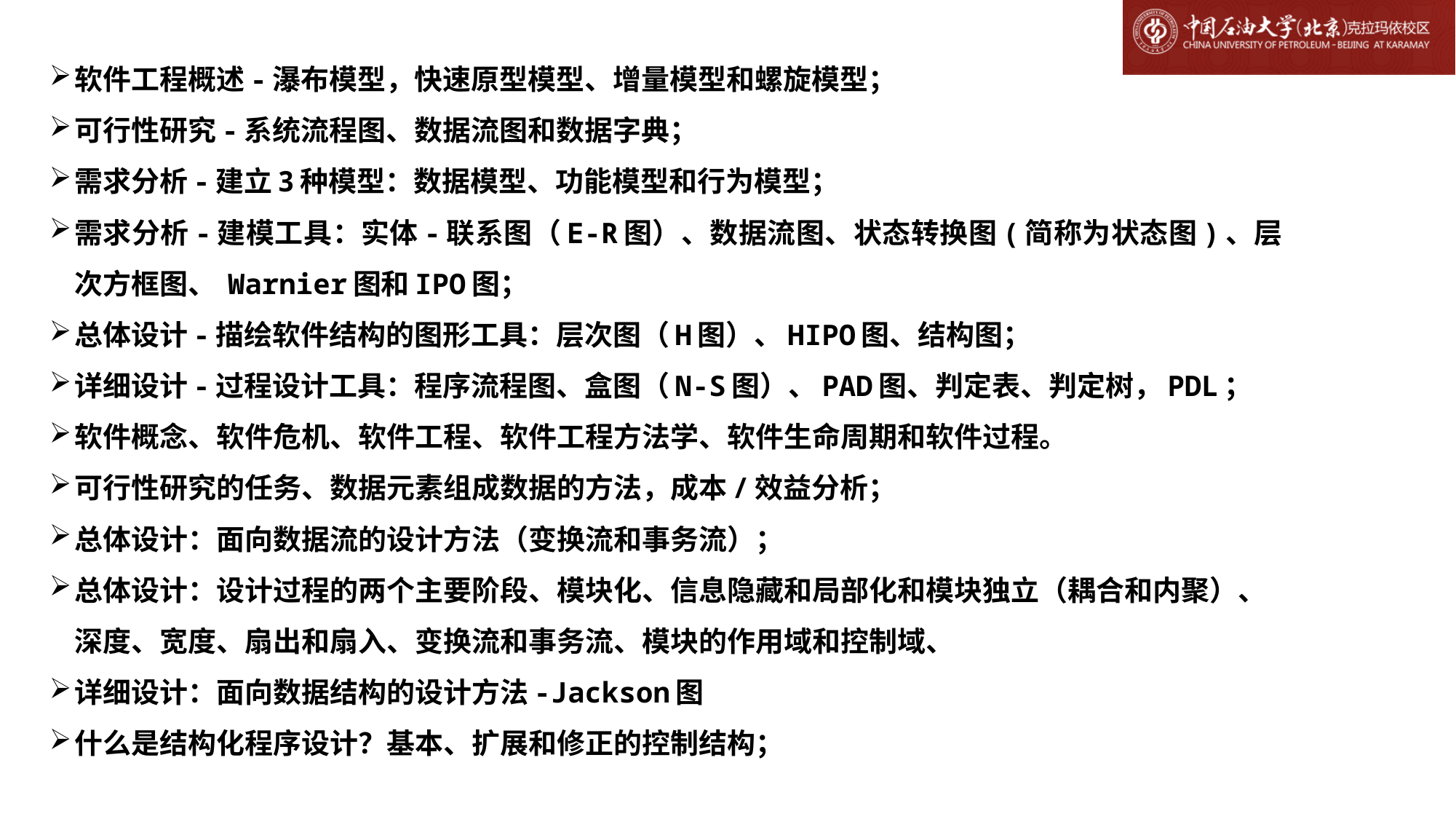

软件工程概述-瀑布模型，快速原型模型、增量模型和螺旋模型；
可行性研究-系统流程图、数据流图和数据字典；
需求分析-建立3种模型：数据模型、功能模型和行为模型；
需求分析-建模工具：实体-联系图（E-R图）、数据流图、状态转换图(简称为状态图)、层次方框图、 Warnier图和IPO图；
总体设计-描绘软件结构的图形工具：层次图（H图）、HIPO图、结构图；
详细设计-过程设计工具：程序流程图、盒图（N-S图）、PAD图、判定表、判定树，PDL；
软件概念、软件危机、软件工程、软件工程方法学、软件生命周期和软件过程。
可行性研究的任务、数据元素组成数据的方法，成本/效益分析；
总体设计：面向数据流的设计方法（变换流和事务流）；
总体设计：设计过程的两个主要阶段、模块化、信息隐藏和局部化和模块独立（耦合和内聚）、深度、宽度、扇出和扇入、变换流和事务流、模块的作用域和控制域、
详细设计：面向数据结构的设计方法-Jackson图
什么是结构化程序设计？基本、扩展和修正的控制结构；